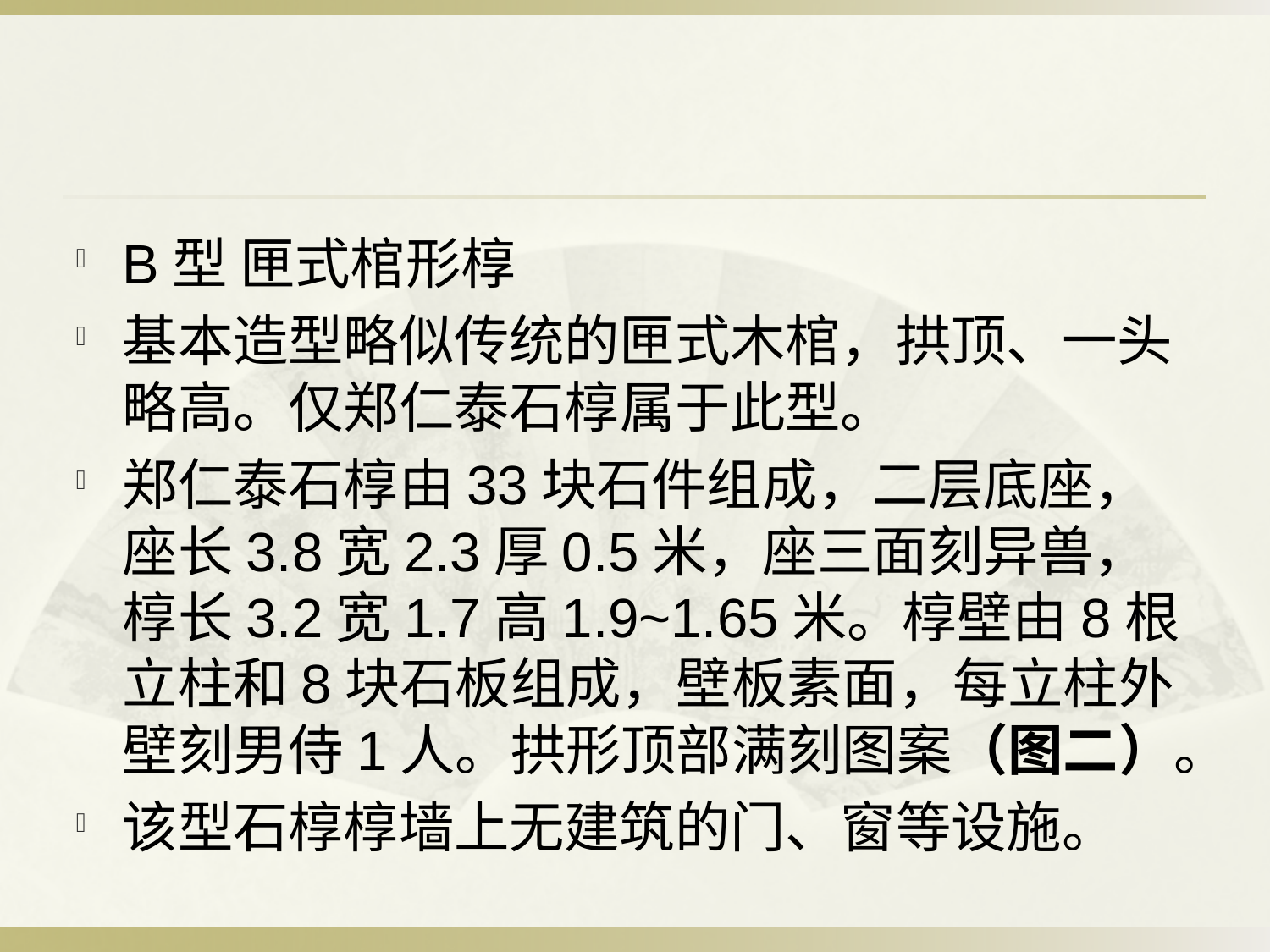

#
B型 匣式棺形椁
基本造型略似传统的匣式木棺，拱顶、一头略高。仅郑仁泰石椁属于此型。
郑仁泰石椁由33块石件组成，二层底座，座长3.8宽2.3厚0.5米，座三面刻异兽，椁长3.2宽1.7高1.9~1.65米。椁壁由8根立柱和8块石板组成，壁板素面，每立柱外壁刻男侍1人。拱形顶部满刻图案（图二）。
该型石椁椁墙上无建筑的门、窗等设施。